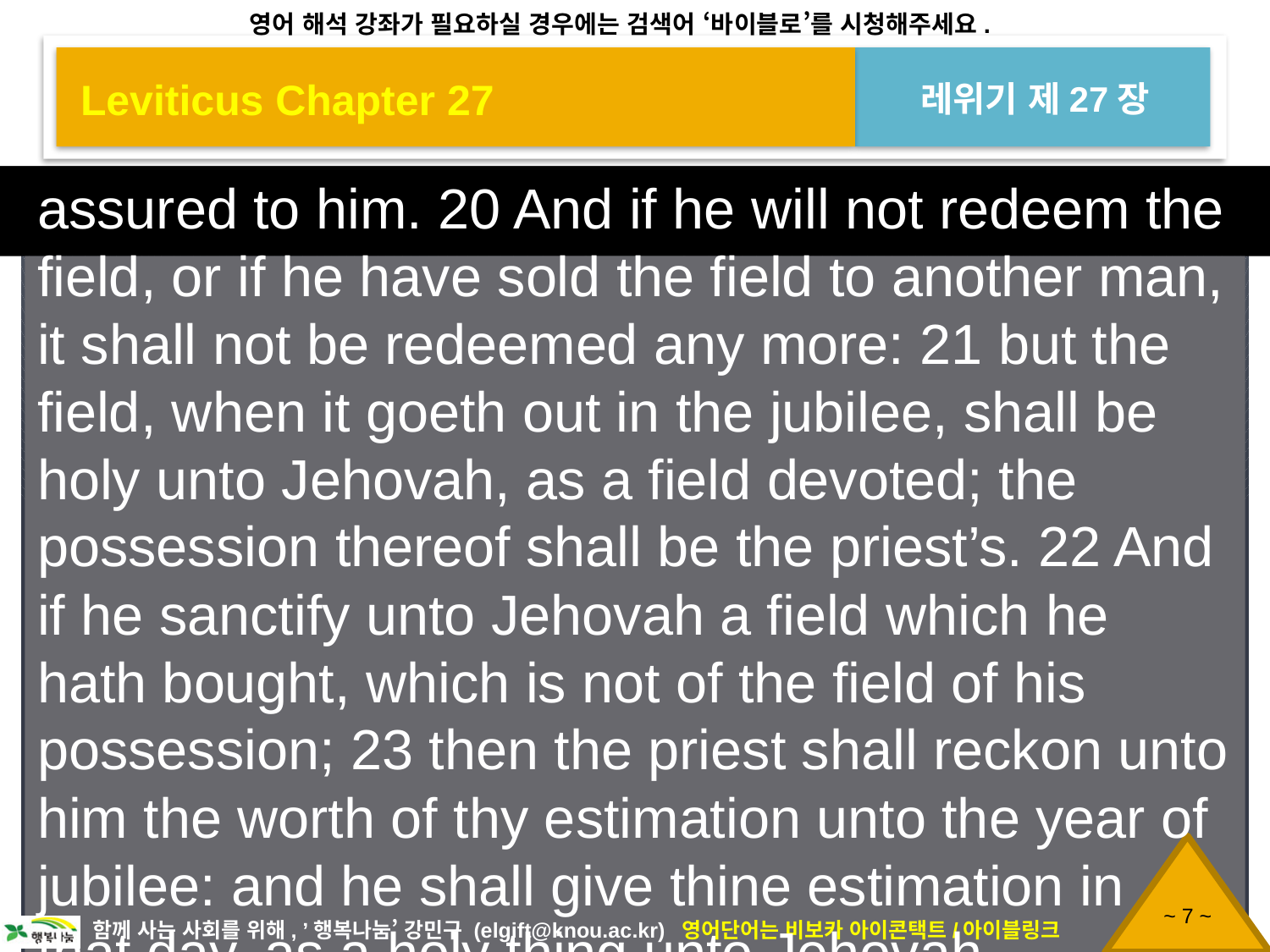

Leviticus Chapter 27
레위기 제27장
assured to him. 20 And if he will not redeem the field, or if he have sold the field to another man, it shall not be redeemed any more: 21 but the field, when it goeth out in the jubilee, shall be holy unto Jehovah, as a field devoted; the possession thereof shall be the priest’s. 22 And if he sanctify unto Jehovah a field which he hath bought, which is not of the field of his possession; 23 then the priest shall reckon unto him the worth of thy estimation unto the year of jubilee: and he shall give thine estimation in that day, as a holy thing unto Jehovah.